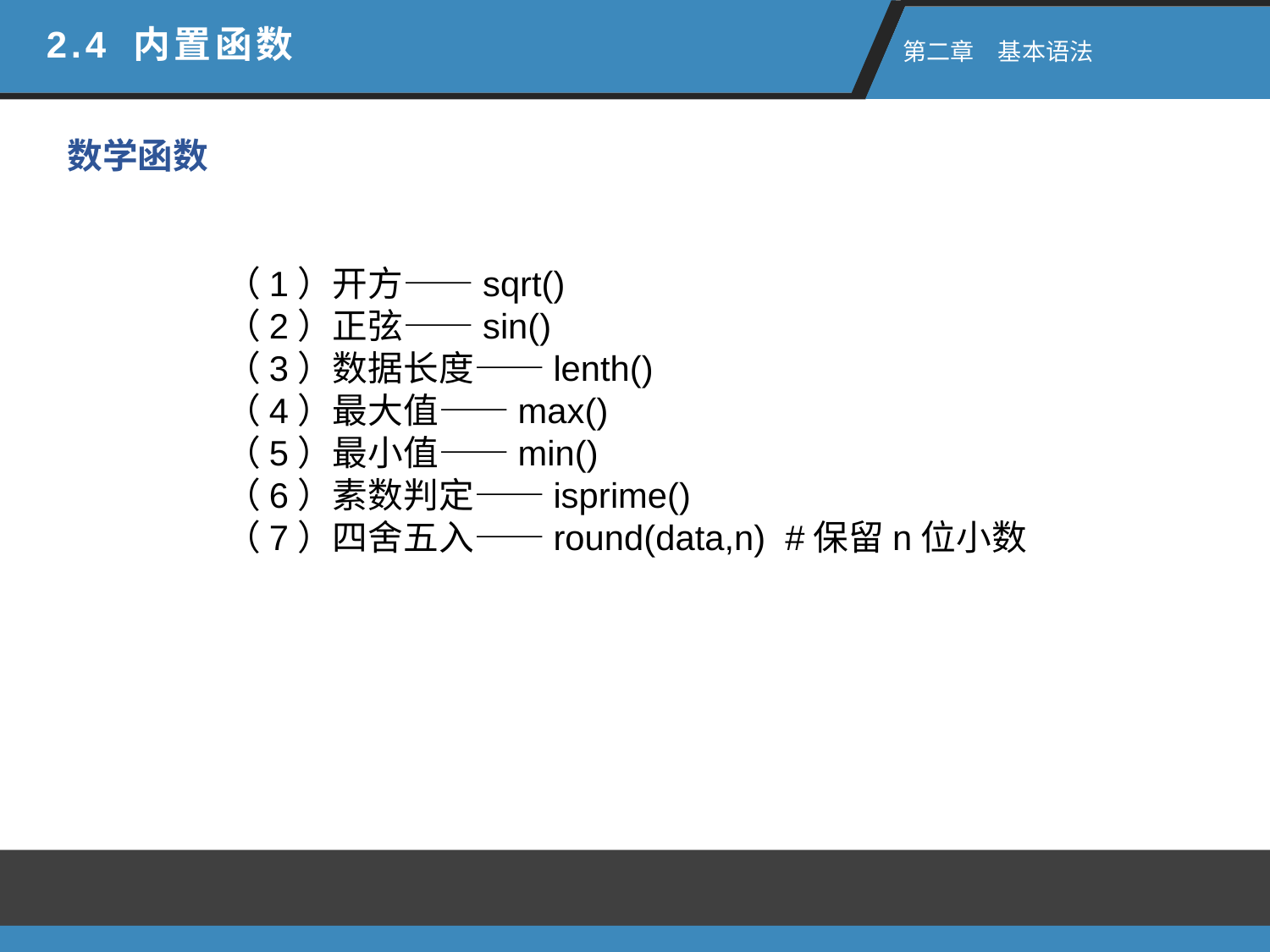

2.4 内置函数
  第二章　基本语法
数学函数
（1）开方——sqrt()
（2）正弦——sin()
（3）数据长度——lenth()
（4）最大值——max()
（5）最小值——min()
（6）素数判定——isprime()
（7）四舍五入——round(data,n)  #保留n位小数